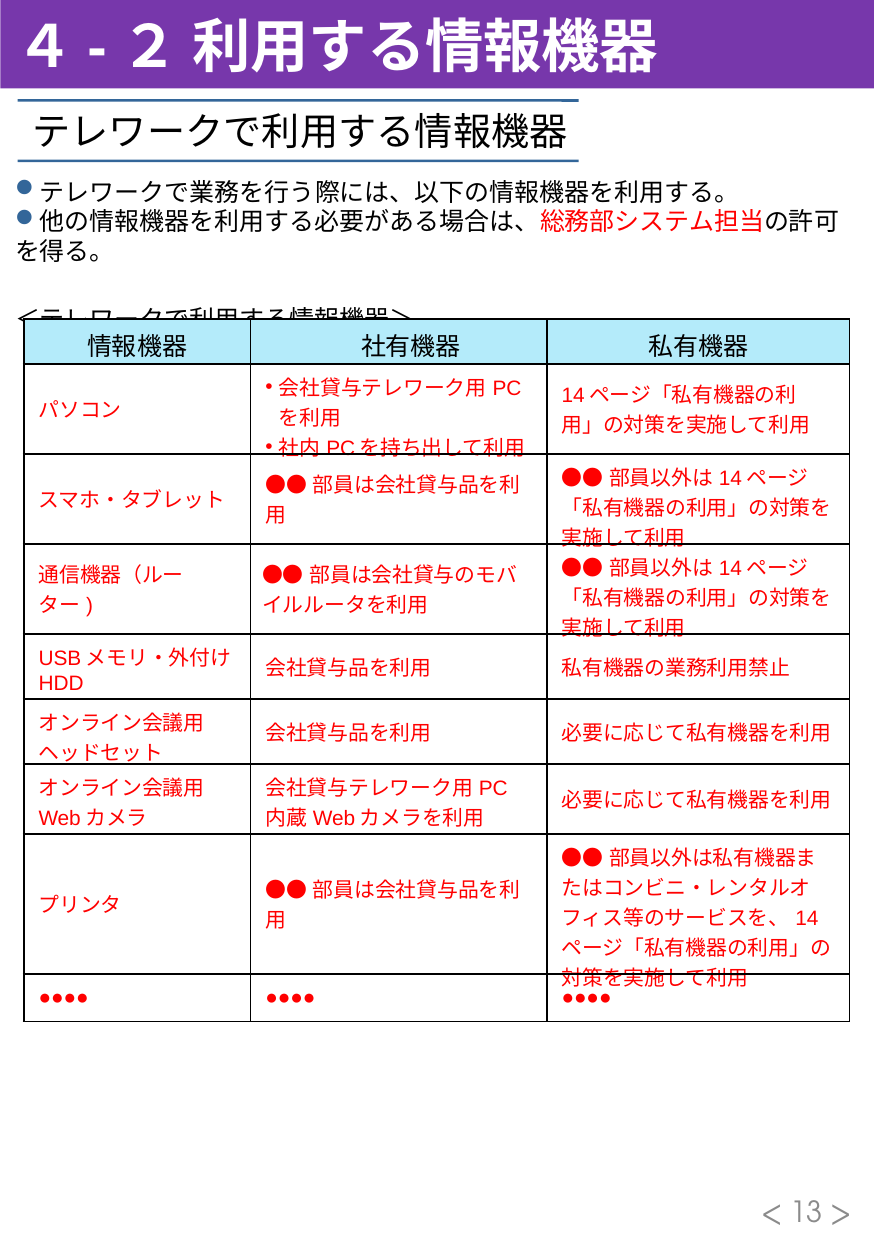

４-２ 利用する情報機器

テレワークで利用する情報機器

テレワークで業務を行う際には、以下の情報機器を利用する。
他の情報機器を利用する必要がある場合は、総務部システム担当の許可を得る。
＜テレワークで利用する情報機器＞

| 情報機器 | 社有機器 | 私有機器 |
| --- | --- | --- |
| パソコン | 会社貸与テレワーク用PCを利用 社内PCを持ち出して利用 | 14ページ「私有機器の利用」の対策を実施して利用 |
| スマホ・タブレット | ●●部員は会社貸与品を利用 | ●●部員以外は14ページ「私有機器の利用」の対策を実施して利用 |
| 通信機器（ルーター) | ●●部員は会社貸与のモバイルルータを利用 | ●●部員以外は14ページ「私有機器の利用」の対策を実施して利用 |
| USBメモリ・外付けHDD | 会社貸与品を利用 | 私有機器の業務利用禁止 |
| オンライン会議用ヘッドセット | 会社貸与品を利用 | 必要に応じて私有機器を利用 |
| オンライン会議用Webカメラ | 会社貸与テレワーク用PC内蔵Webカメラを利用 | 必要に応じて私有機器を利用 |
| プリンタ | ●●部員は会社貸与品を利用 | ●●部員以外は私有機器またはコンビニ・レンタルオフィス等のサービスを、14ページ「私有機器の利用」の対策を実施して利用 |
| ●●●● | ●●●● | ●●●● |
< 13 >